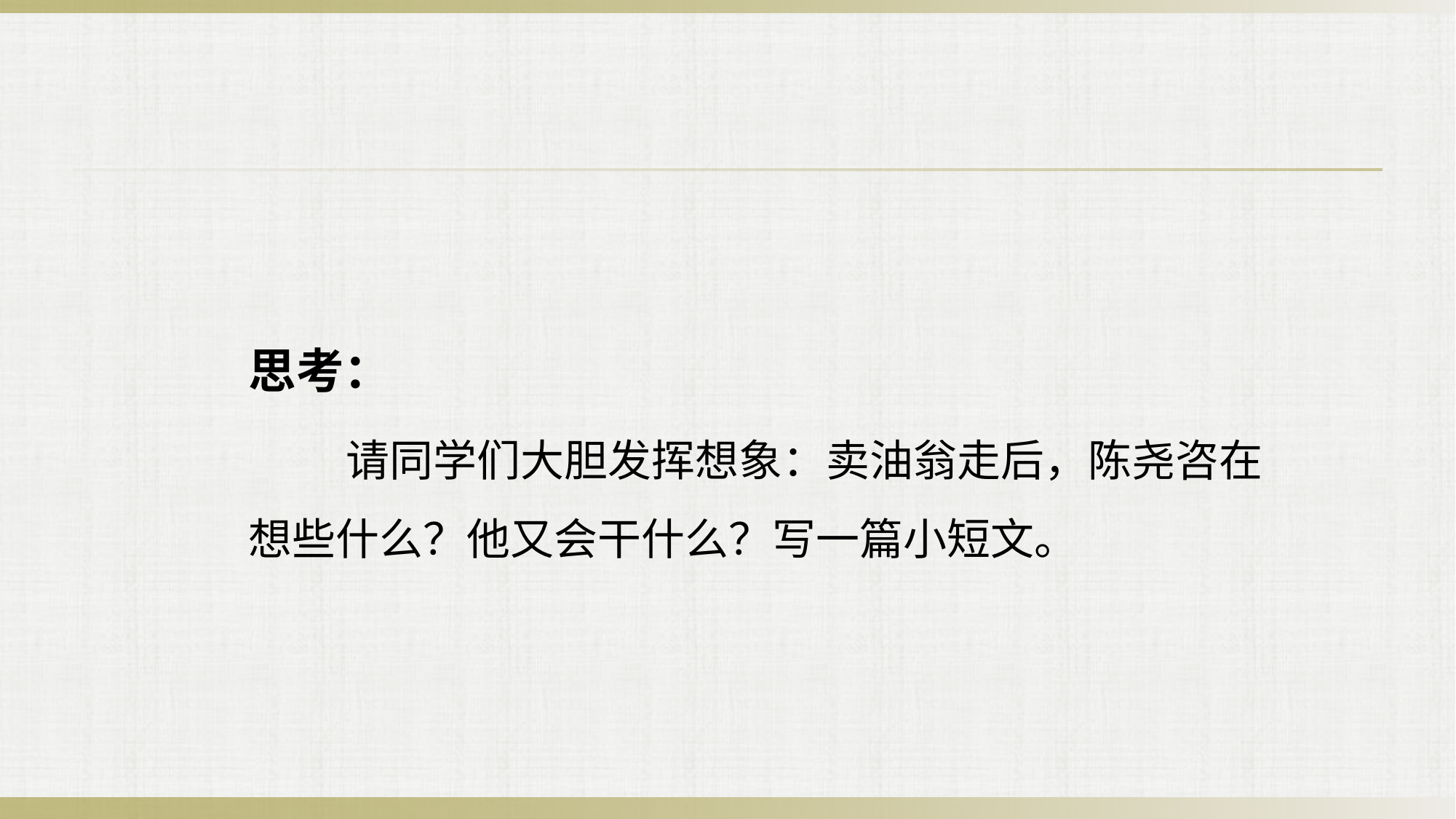

思考：
         请同学们大胆发挥想象：卖油翁走后，陈尧咨在想些什么？他又会干什么？写一篇小短文。